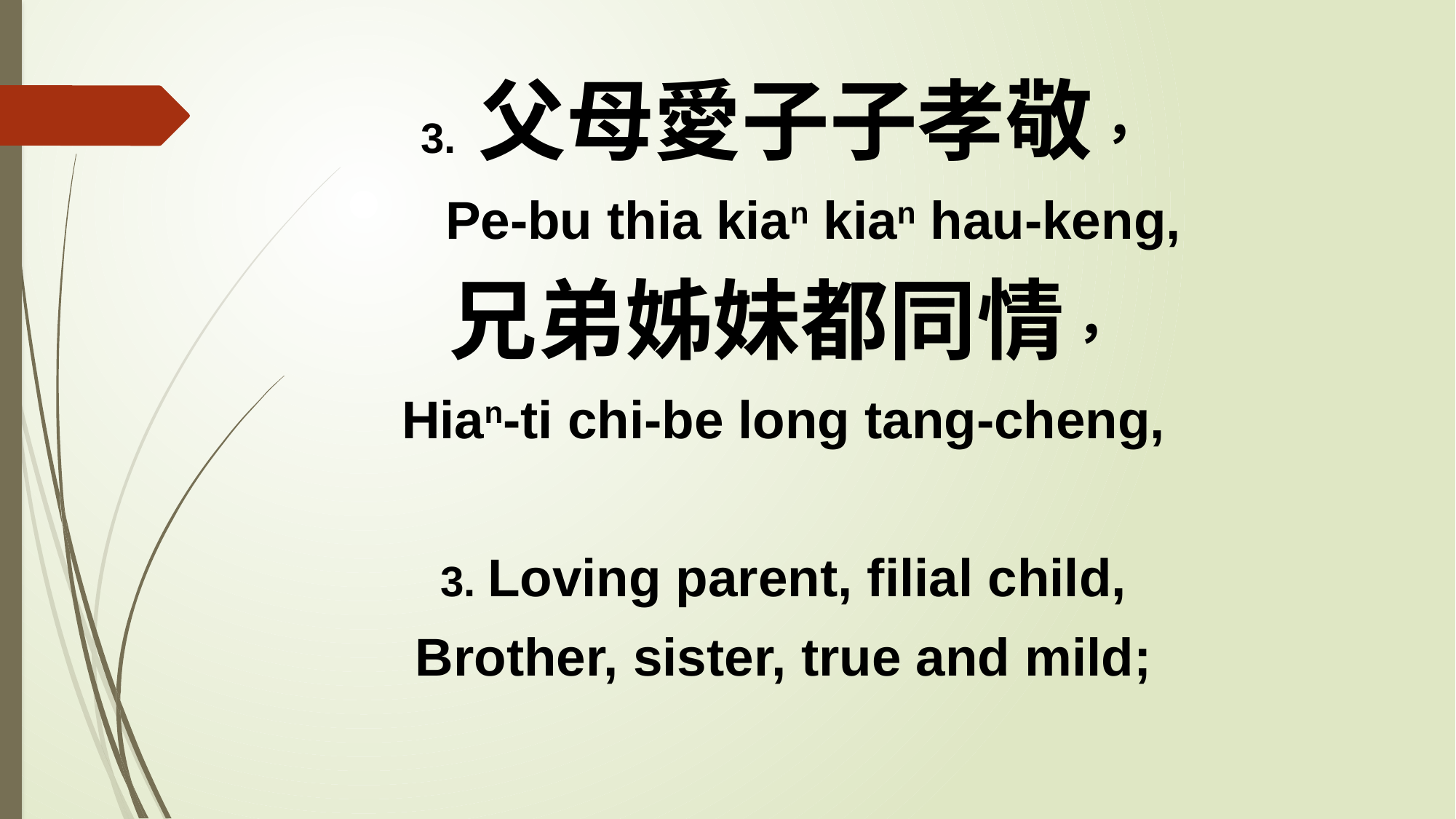

3. 父母愛子子孝敬，
    Pe-bu thia kian kian hau-keng,
兄弟姊妹都同情，
Hian-ti chi-be long tang-cheng,

3. Loving parent, filial child,
Brother, sister, true and mild;